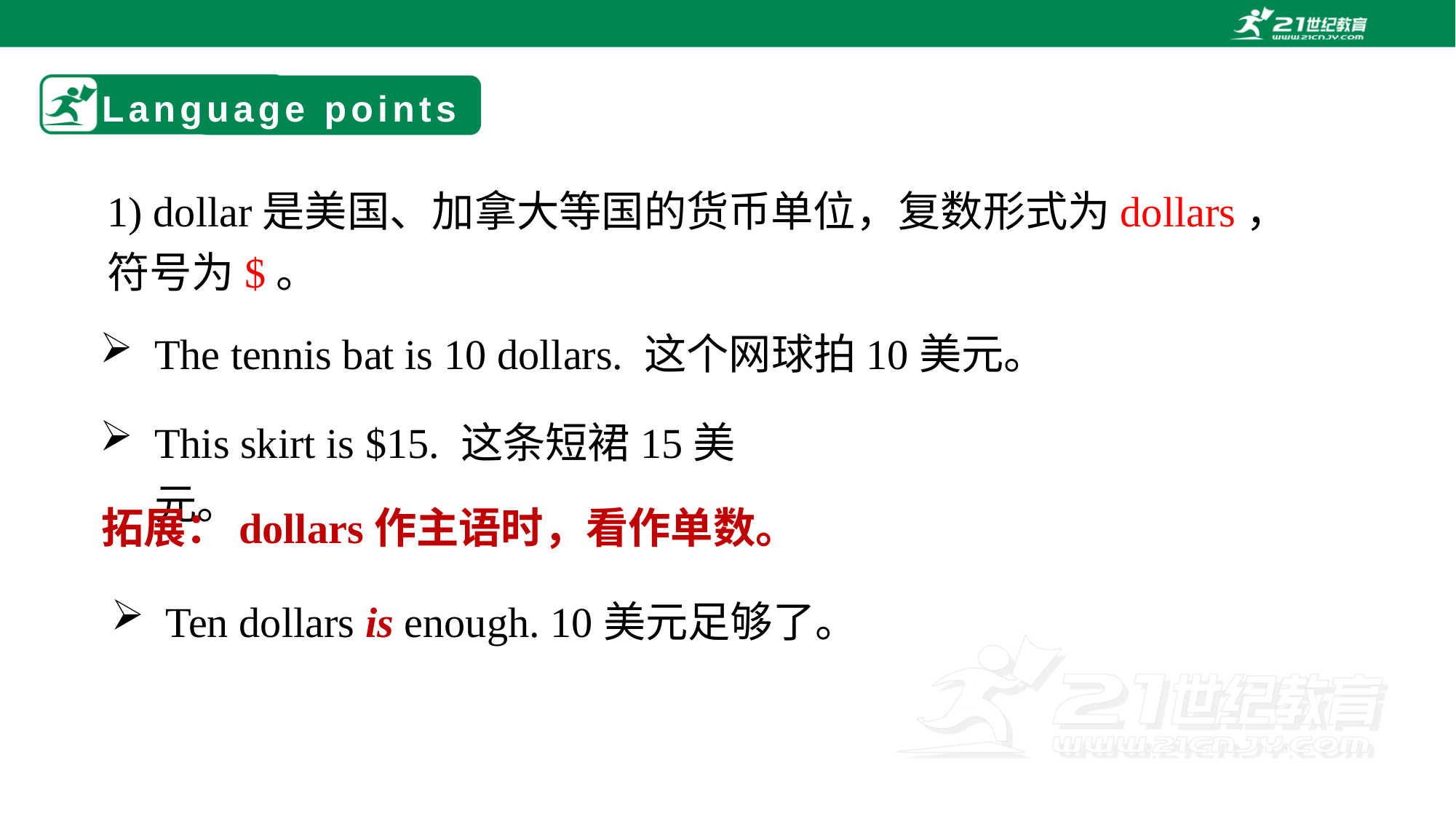

# Language points
1) dollar是美国、加拿大等国的货币单位，复数形式为dollars，
符号为$。
The tennis bat is 10 dollars. 这个网球拍10美元。
This skirt is $15. 这条短裙15美元。
拓展：dollars作主语时，看作单数。
Ten dollars is enough. 10美元足够了。